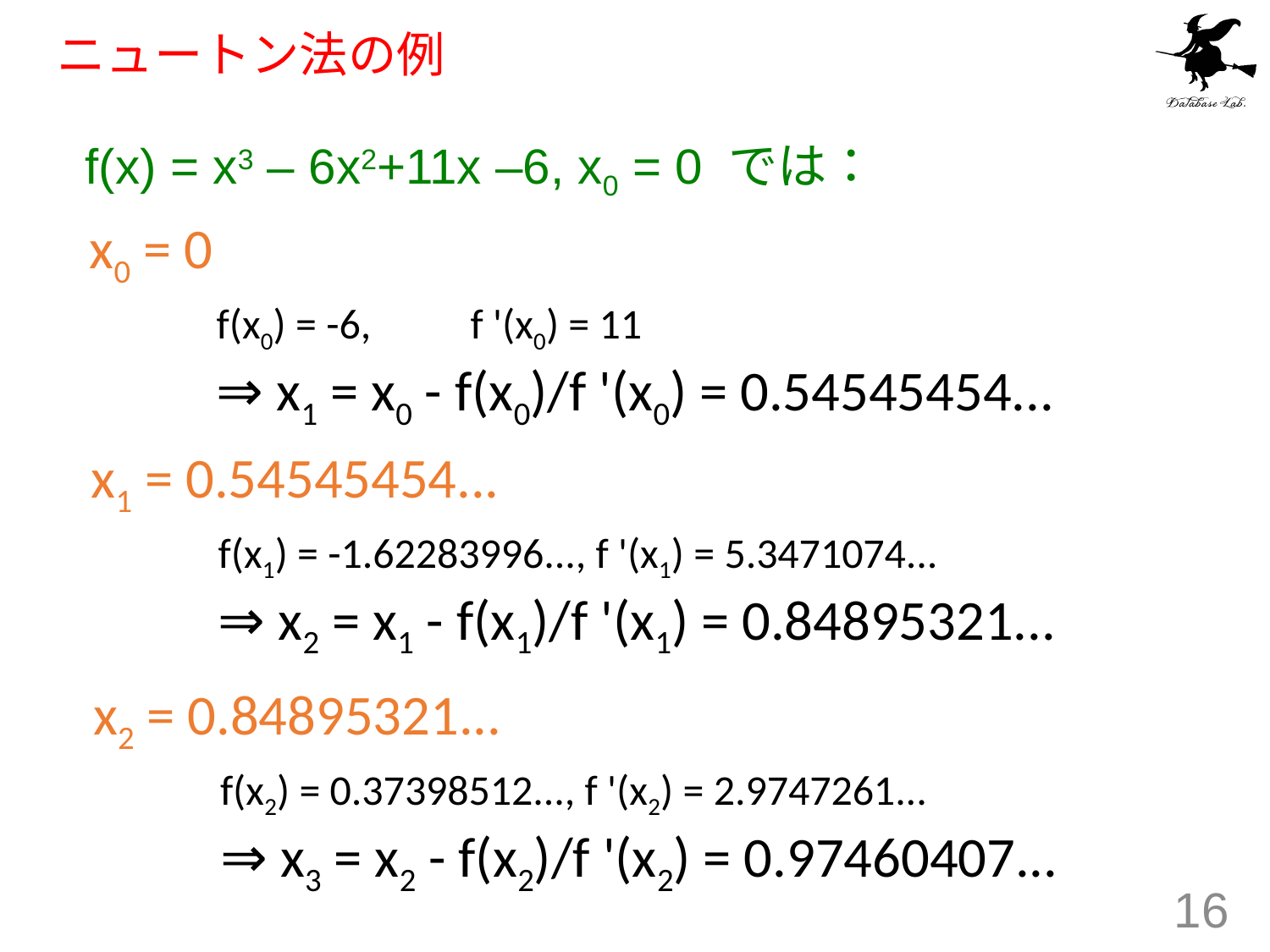

# ニュートン法の例
f(x) = x3 – 6x2+11x –6, x0 = 0 では：
x0 = 0
	f(x0) = -6, 	f '(x0) = 11
	⇒ x1 = x0 - f(x0)/f '(x0) = 0.54545454...
x1 = 0.54545454...
	f(x1) = -1.62283996..., f '(x1) = 5.3471074...
	⇒ x2 = x1 - f(x1)/f '(x1) = 0.84895321...
x2 = 0.84895321...
	f(x2) = 0.37398512..., f '(x2) = 2.9747261...
	⇒ x3 = x2 - f(x2)/f '(x2) = 0.97460407...
16